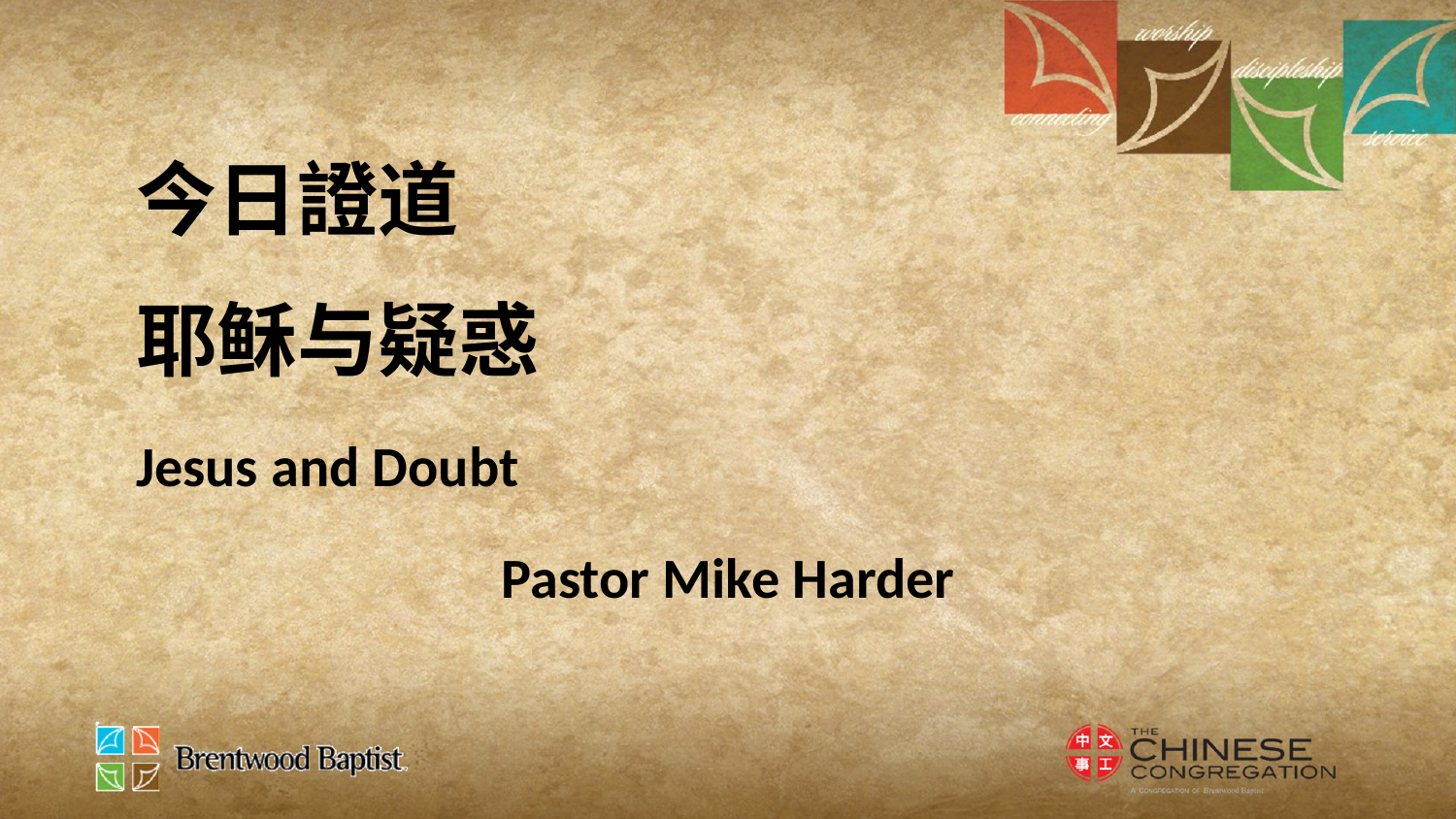

今日證道

耶稣与疑惑

Jesus and Doubt

Pastor Mike Harder